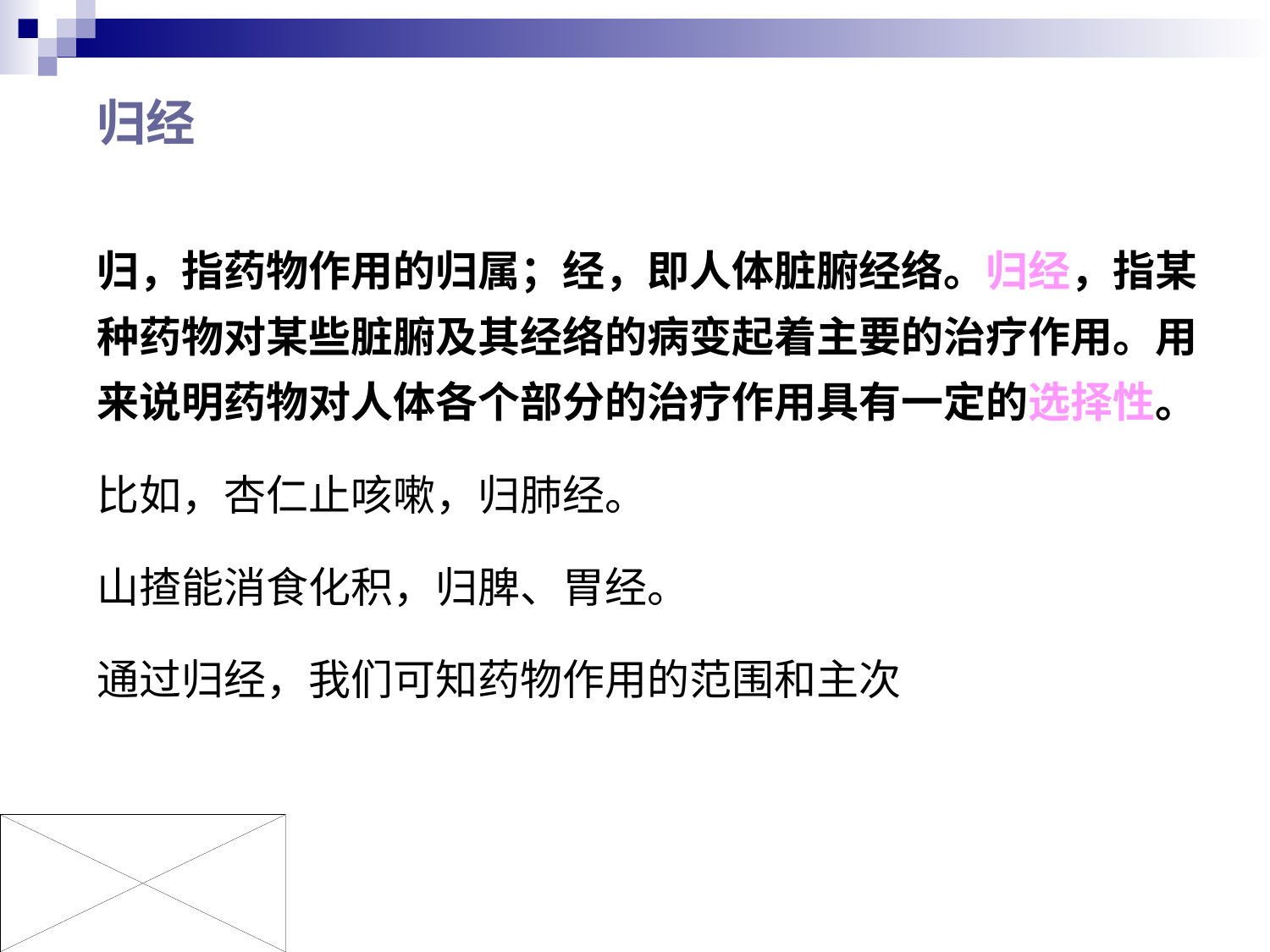

归经
归，指药物作用的归属；经，即人体脏腑经络。归经，指某种药物对某些脏腑及其经络的病变起着主要的治疗作用。用来说明药物对人体各个部分的治疗作用具有一定的选择性。
比如，杏仁止咳嗽，归肺经。
山揸能消食化积，归脾、胃经。
通过归经，我们可知药物作用的范围和主次